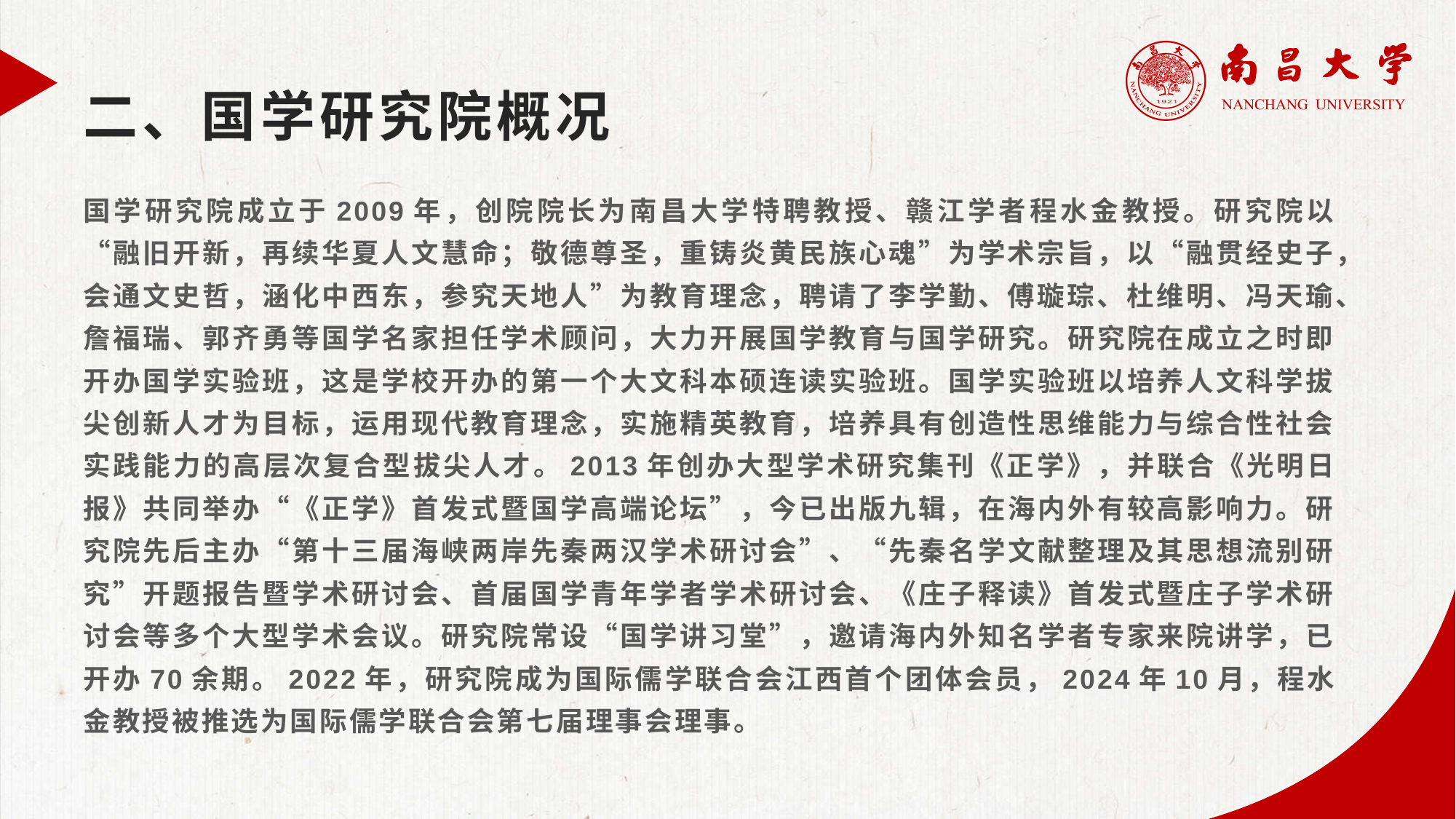

# 二、国学研究院概况
国学研究院成立于2009年，创院院长为南昌大学特聘教授、赣江学者程水金教授。研究院以“融旧开新，再续华夏人文慧命；敬德尊圣，重铸炎黄民族心魂”为学术宗旨，以“融贯经史子，会通文史哲，涵化中西东，参究天地人”为教育理念，聘请了李学勤、傅璇琮、杜维明、冯天瑜、詹福瑞、郭齐勇等国学名家担任学术顾问，大力开展国学教育与国学研究。研究院在成立之时即开办国学实验班，这是学校开办的第一个大文科本硕连读实验班。国学实验班以培养人文科学拔尖创新人才为目标，运用现代教育理念，实施精英教育，培养具有创造性思维能力与综合性社会实践能力的高层次复合型拔尖人才。2013年创办大型学术研究集刊《正学》，并联合《光明日报》共同举办“《正学》首发式暨国学高端论坛”，今已出版九辑，在海内外有较高影响力。研究院先后主办“第十三届海峡两岸先秦两汉学术研讨会”、“先秦名学文献整理及其思想流别研究”开题报告暨学术研讨会、首届国学青年学者学术研讨会、《庄子释读》首发式暨庄子学术研讨会等多个大型学术会议。研究院常设“国学讲习堂”，邀请海内外知名学者专家来院讲学，已开办70余期。2022年，研究院成为国际儒学联合会江西首个团体会员，2024年10月，程水金教授被推选为国际儒学联合会第七届理事会理事。